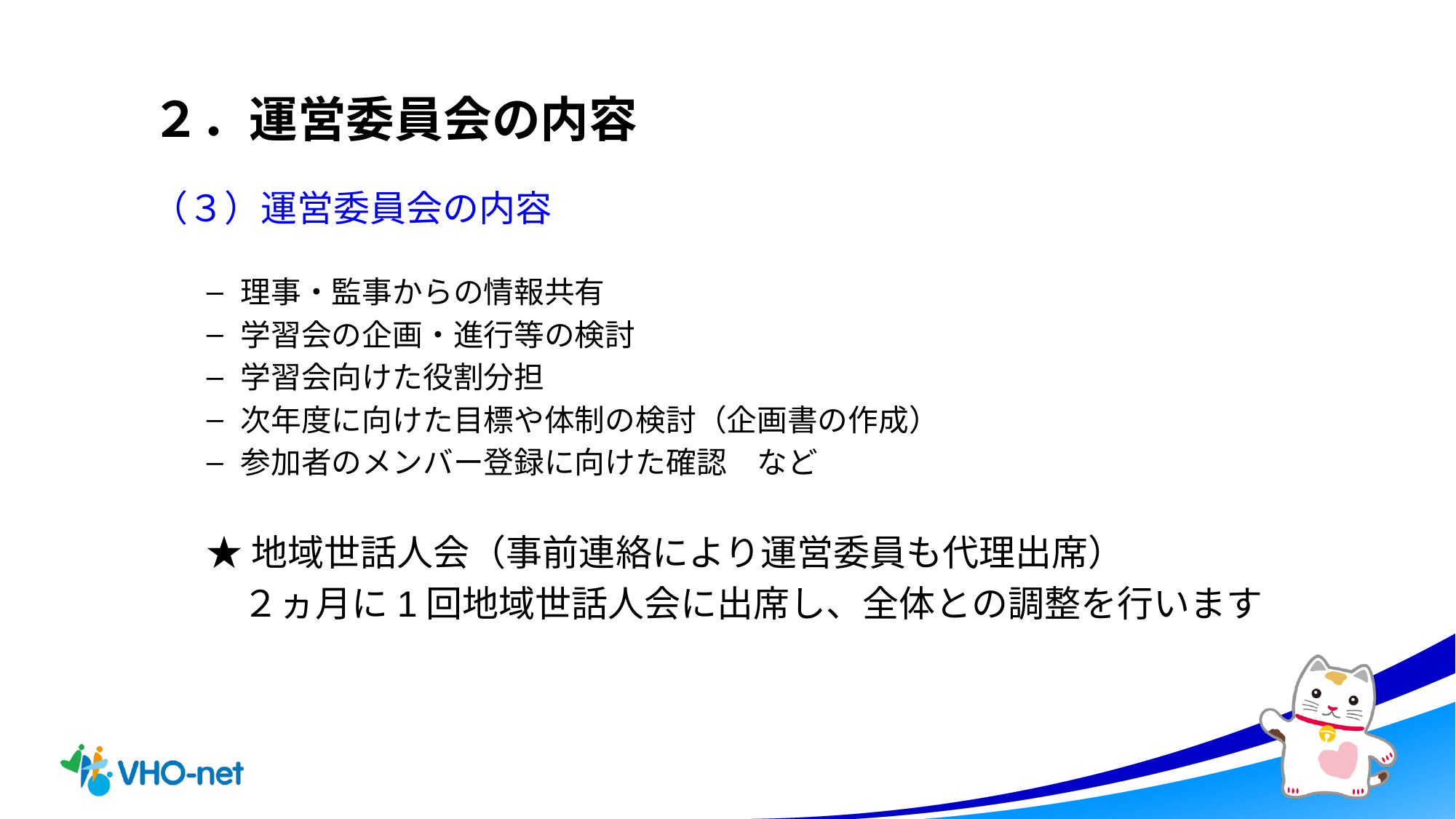

２．運営委員会の内容
（３）運営委員会の内容

理事・監事からの情報共有
学習会の企画・進行等の検討
学習会向けた役割分担
次年度に向けた目標や体制の検討（企画書の作成）
参加者のメンバー登録に向けた確認　など

★地域世話人会（事前連絡により運営委員も代理出席）
　２ヵ月に1回地域世話人会に出席し、全体との調整を行います